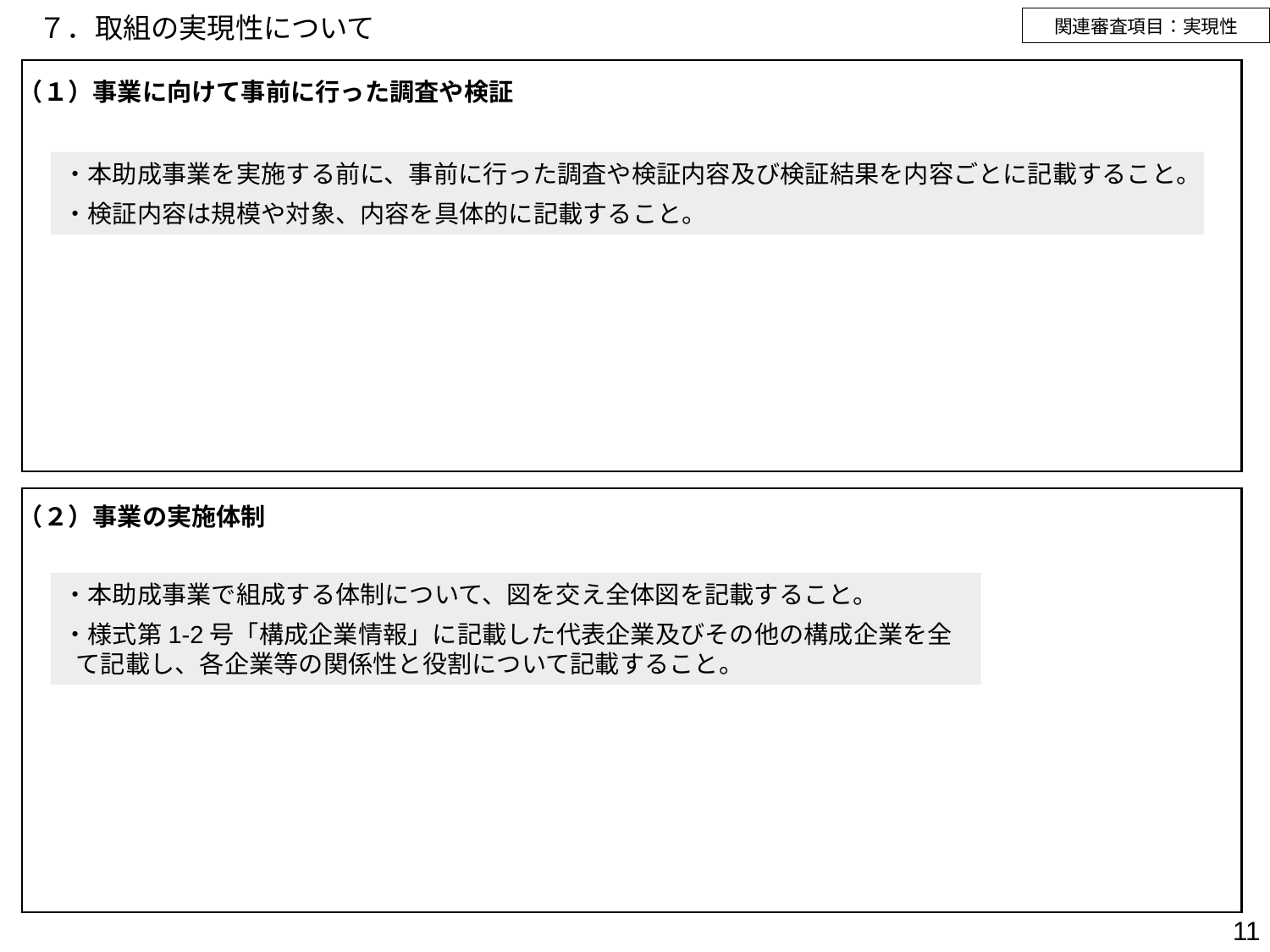

# ７．取組の実現性について
関連審査項目：実現性

（１）事業に向けて事前に行った調査や検証
・本助成事業を実施する前に、事前に行った調査や検証内容及び検証結果を内容ごとに記載すること。
・検証内容は規模や対象、内容を具体的に記載すること。

（２）事業の実施体制
・本助成事業で組成する体制について、図を交え全体図を記載すること。
・様式第1-2号「構成企業情報」に記載した代表企業及びその他の構成企業を全て記載し、各企業等の関係性と役割について記載すること。
11